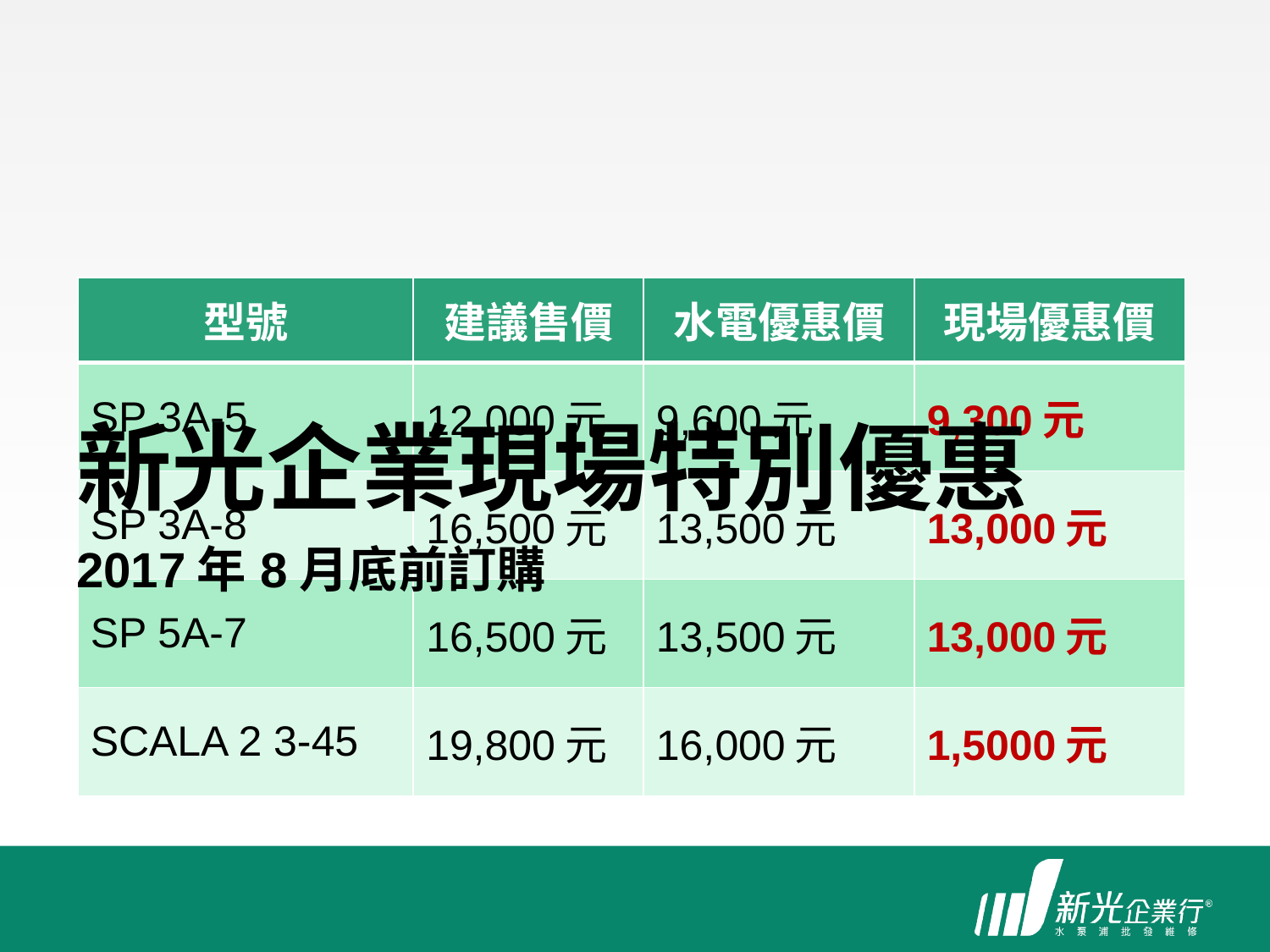

| 型號 | 建議售價 | 水電優惠價 | 現場優惠價 |
| --- | --- | --- | --- |
| SP 3A-5 | 12,000元 | 9,600元 | 9,300元 |
| SP 3A-8 | 16,500元 | 13,500元 | 13,000元 |
| SP 5A-7 | 16,500元 | 13,500元 | 13,000元 |
| SCALA 2 3-45 | 19,800元 | 16,000元 | 1,5000元 |
新光企業現場特別優惠
2017年8月底前訂購